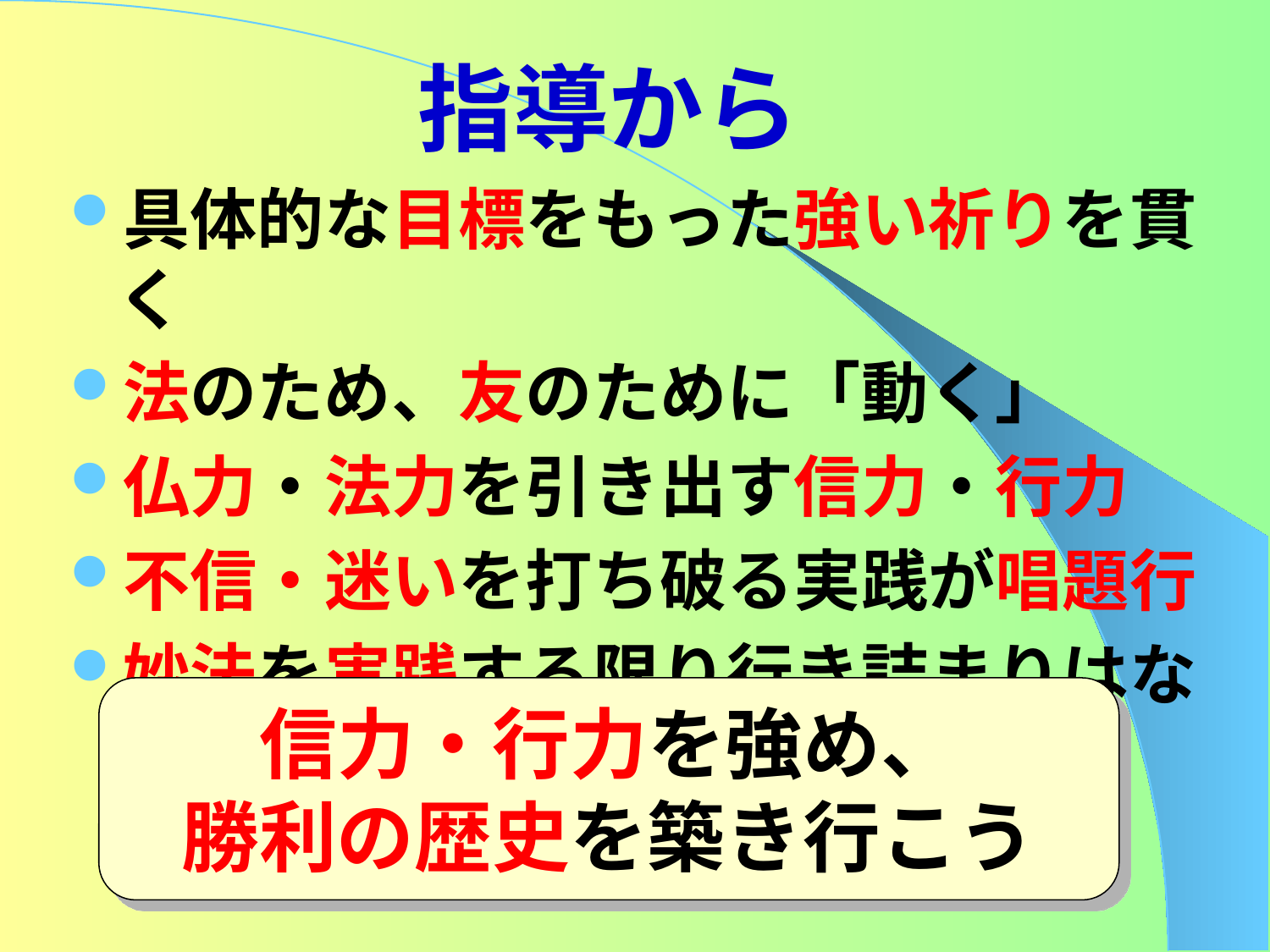

# 指導から
具体的な目標をもった強い祈りを貫く
法のため、友のために「動く」
仏力・法力を引き出す信力・行力
不信・迷いを打ち破る実践が唱題行
妙法を実践する限り行き詰まりはない
信力・行力を強め、
勝利の歴史を築き行こう